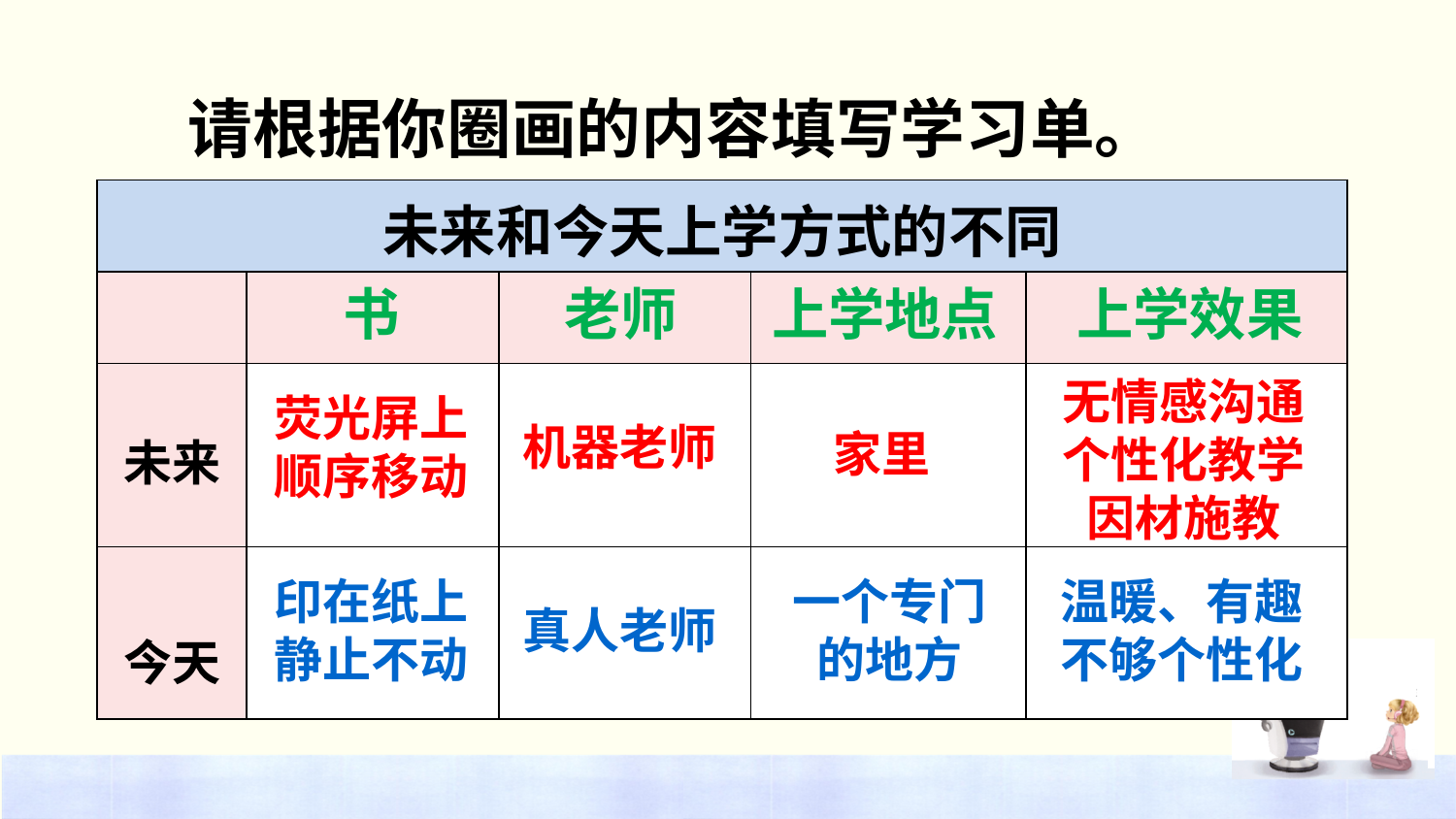

请根据你圈画的内容填写学习单。
| 未来和今天上学方式的不同 |  |  |  |  |
| --- | --- | --- | --- | --- |
|  |  |  |  |  |
| 未来 |  |  |  |  |
| 今天 |  |  |  |  |
书
老师
上学地点
上学效果
无情感沟通
个性化教学
因材施教
荧光屏上
顺序移动
机器老师
家里
印在纸上
静止不动
一个专门的地方
温暖、有趣
不够个性化
真人老师